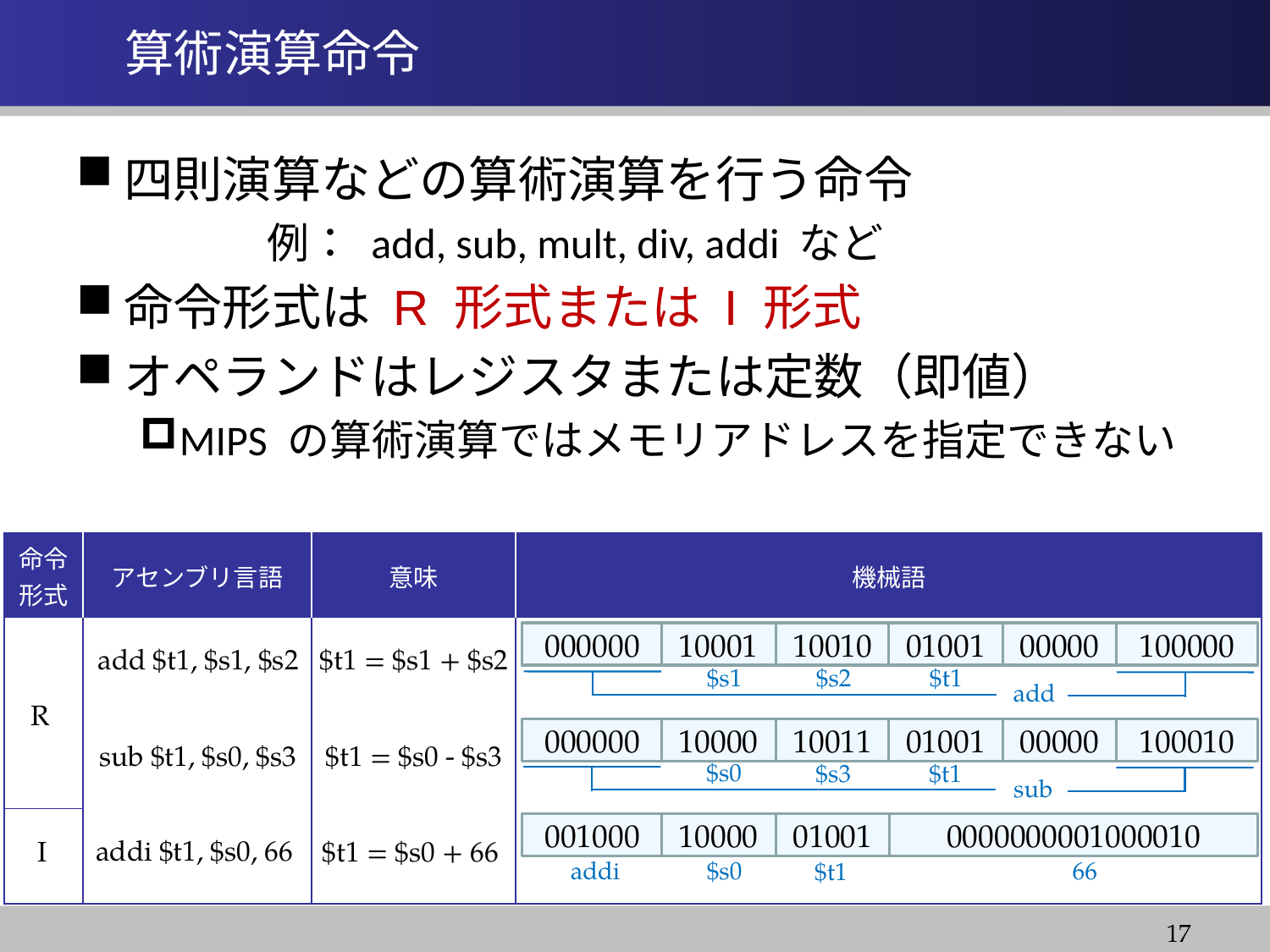

# 算術演算命令
四則演算などの算術演算を行う命令
	例： add, sub, mult, div, addi など
命令形式は R 形式または I 形式
オペランドはレジスタまたは定数（即値）
MIPS の算術演算ではメモリアドレスを指定できない
| 命令形式 | アセンブリ言語 | 意味 | 機械語 |
| --- | --- | --- | --- |
|  |  |  |  |
|  |  |  |  |
|  |  |  |  |
000000
10001
10010
01001
00000
100000
add $t1, $s1, $s2
$t1 = $s1 + $s2
$s1
$t1
$s2
add
R
000000
10000
10011
01001
00000
100010
sub $t1, $s0, $s3
$t1 = $s0 - $s3
$s0
$t1
$s3
sub
001000
10000
01001
0000000001000010
addi $t1, $s0, 66
 I
$t1 = $s0 + 66
66
addi
$s0
$t1
17